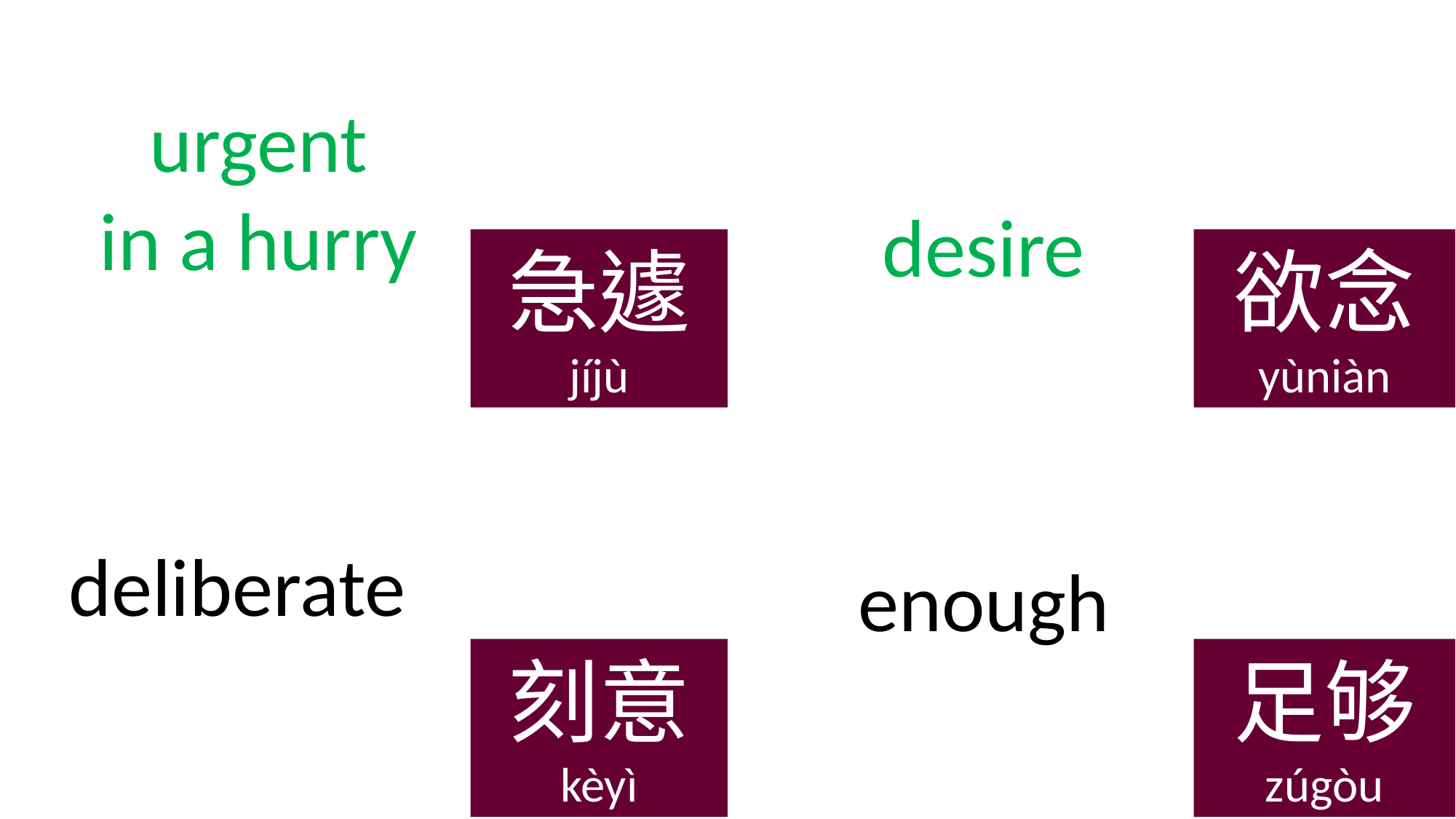

urgent
in a hurry
desire
急遽
jíjù
欲念
yùniàn
deliberate
enough
刻意
kèyì
足够
zúgòu